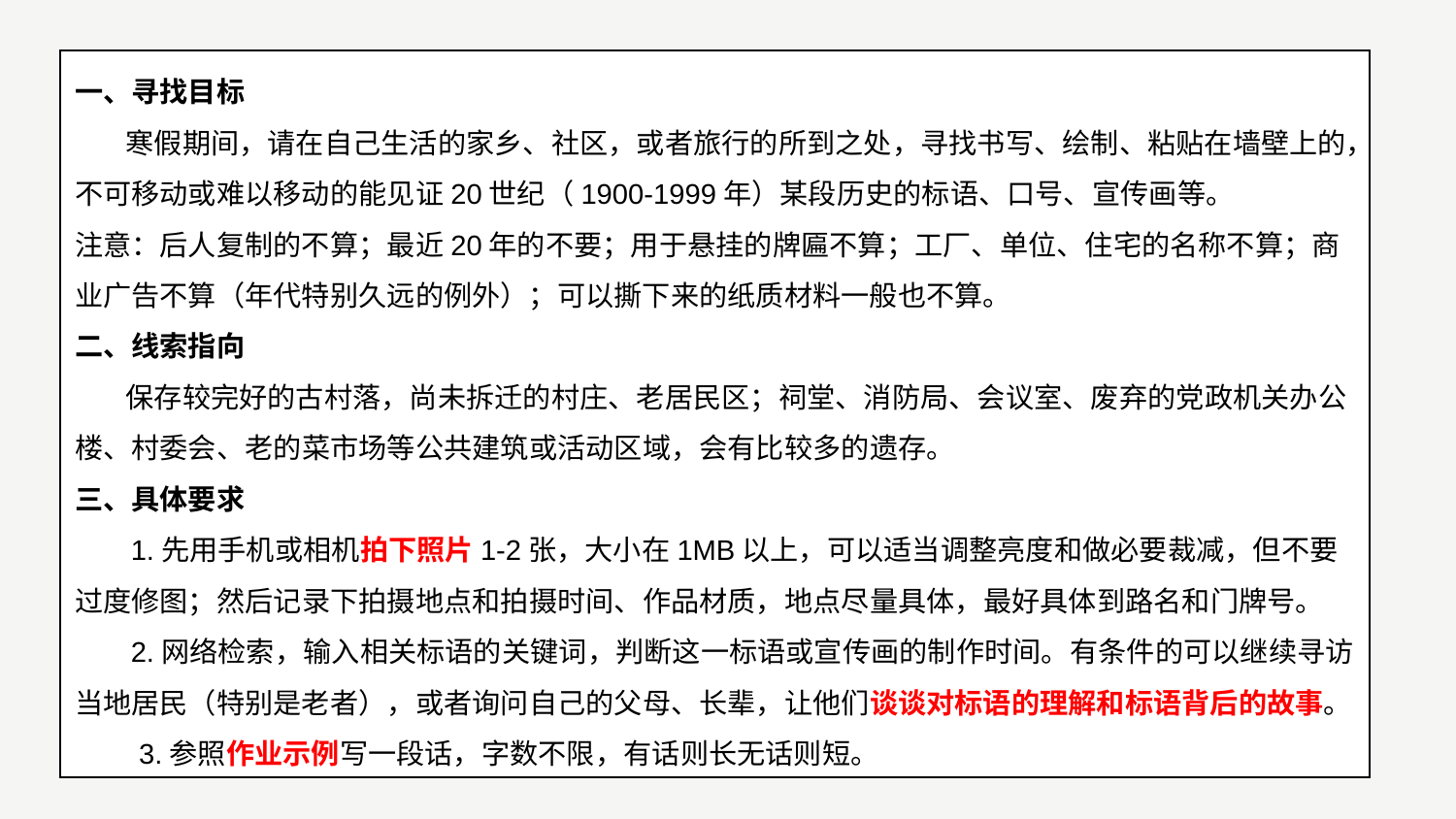

一、寻找目标
       寒假期间，请在自己生活的家乡、社区，或者旅行的所到之处，寻找书写、绘制、粘贴在墙壁上的，不可移动或难以移动的能见证20世纪（1900-1999年）某段历史的标语、口号、宣传画等。
注意：后人复制的不算；最近20年的不要；用于悬挂的牌匾不算；工厂、单位、住宅的名称不算；商业广告不算（年代特别久远的例外）；可以撕下来的纸质材料一般也不算。
二、线索指向
       保存较完好的古村落，尚未拆迁的村庄、老居民区；祠堂、消防局、会议室、废弃的党政机关办公楼、村委会、老的菜市场等公共建筑或活动区域，会有比较多的遗存。
三、具体要求
       1.先用手机或相机拍下照片1-2张，大小在1MB以上，可以适当调整亮度和做必要裁减，但不要过度修图；然后记录下拍摄地点和拍摄时间、作品材质，地点尽量具体，最好具体到路名和门牌号。
       2.网络检索，输入相关标语的关键词，判断这一标语或宣传画的制作时间。有条件的可以继续寻访当地居民（特别是老者），或者询问自己的父母、长辈，让他们谈谈对标语的理解和标语背后的故事。
        3.参照作业示例写一段话，字数不限，有话则长无话则短。